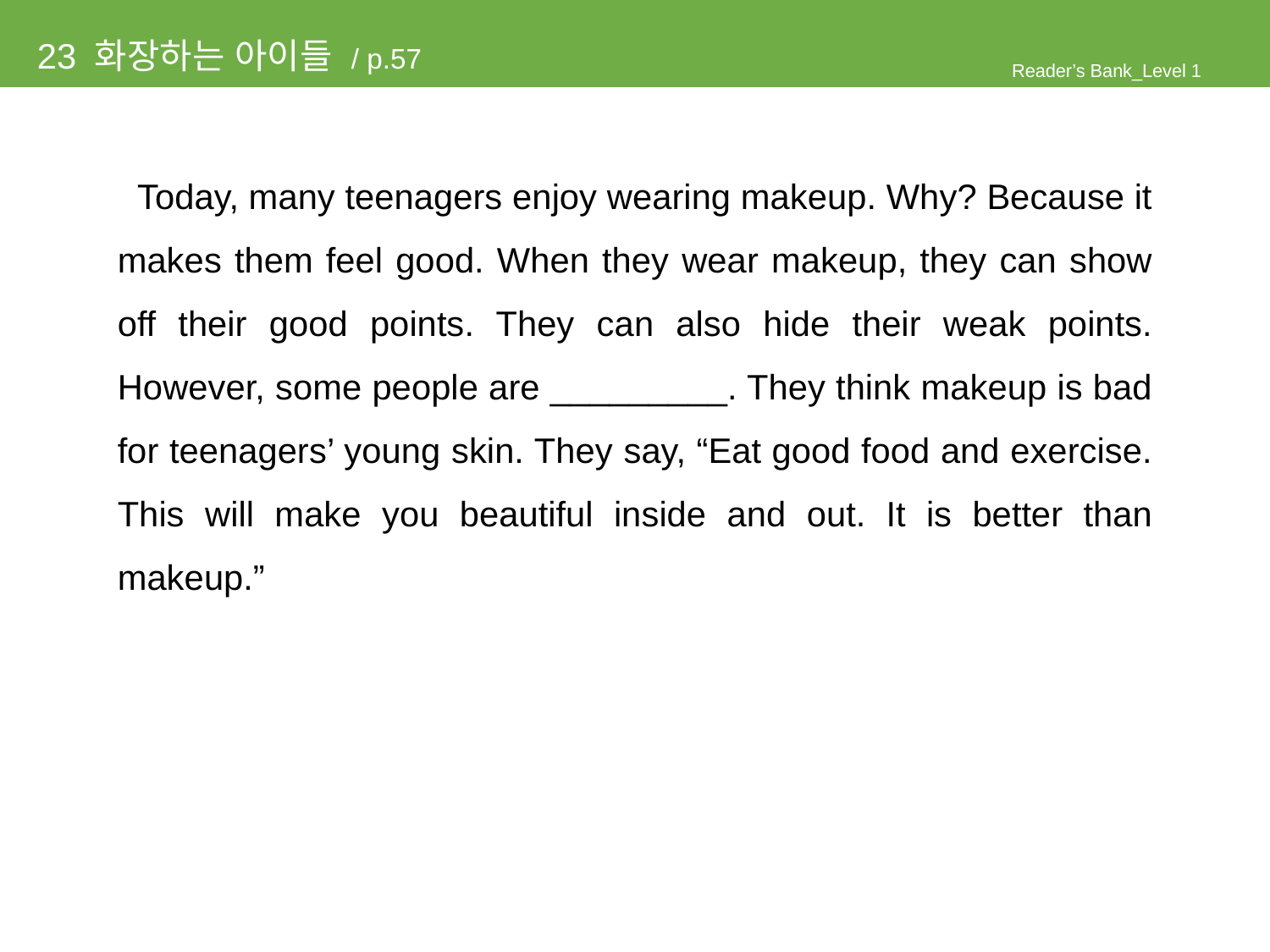

# 23 화장하는 아이들 / p.57
Reader’s Bank_Level 1
  Today, many teenagers enjoy wearing makeup. Why? Because it makes them feel good. When they wear makeup, they can show off their good points. They can also hide their weak points. However, some people are _________. They think makeup is bad for teenagers’ young skin. They say, “Eat good food and exercise. This will make you beautiful inside and out. It is better than makeup.”